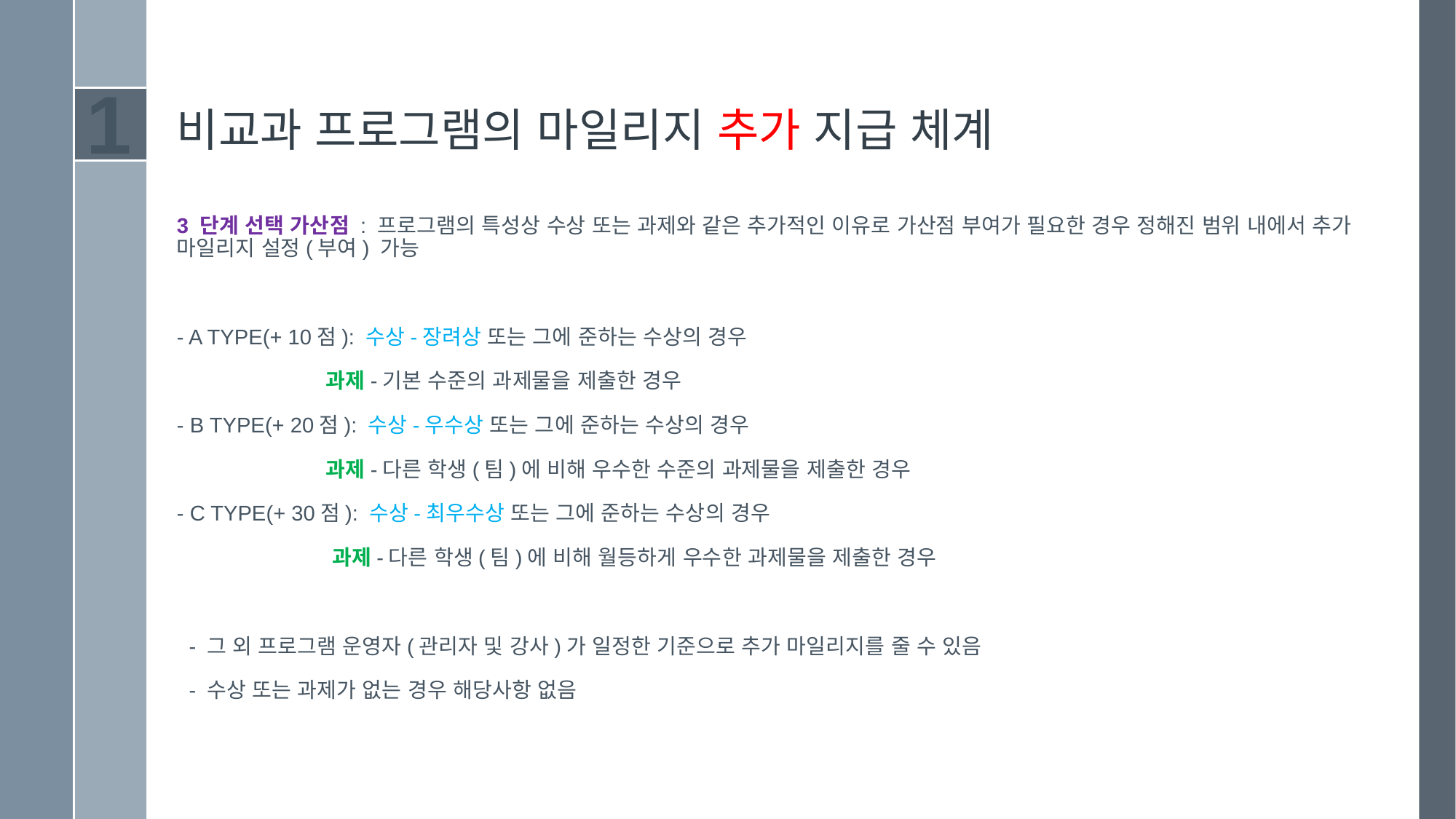

# 비교과 프로그램의 마일리지 추가 지급 체계
1

3 단계 선택 가산점 : 프로그램의 특성상 수상 또는 과제와 같은 추가적인 이유로 가산점 부여가 필요한 경우 정해진 범위 내에서 추가 마일리지 설정(부여) 가능

- A TYPE(+ 10점): 수상-장려상 또는 그에 준하는 수상의 경우
                        과제-기본 수준의 과제물을 제출한 경우
- B TYPE(+ 20점): 수상-우수상 또는 그에 준하는 수상의 경우
                        과제-다른 학생(팀)에 비해 우수한 수준의 과제물을 제출한 경우
- C TYPE(+ 30점): 수상-최우수상 또는 그에 준하는 수상의 경우
                         과제-다른 학생(팀)에 비해 월등하게 우수한 과제물을 제출한 경우

  - 그 외 프로그램 운영자(관리자 및 강사)가 일정한 기준으로 추가 마일리지를 줄 수 있음
  - 수상 또는 과제가 없는 경우 해당사항 없음